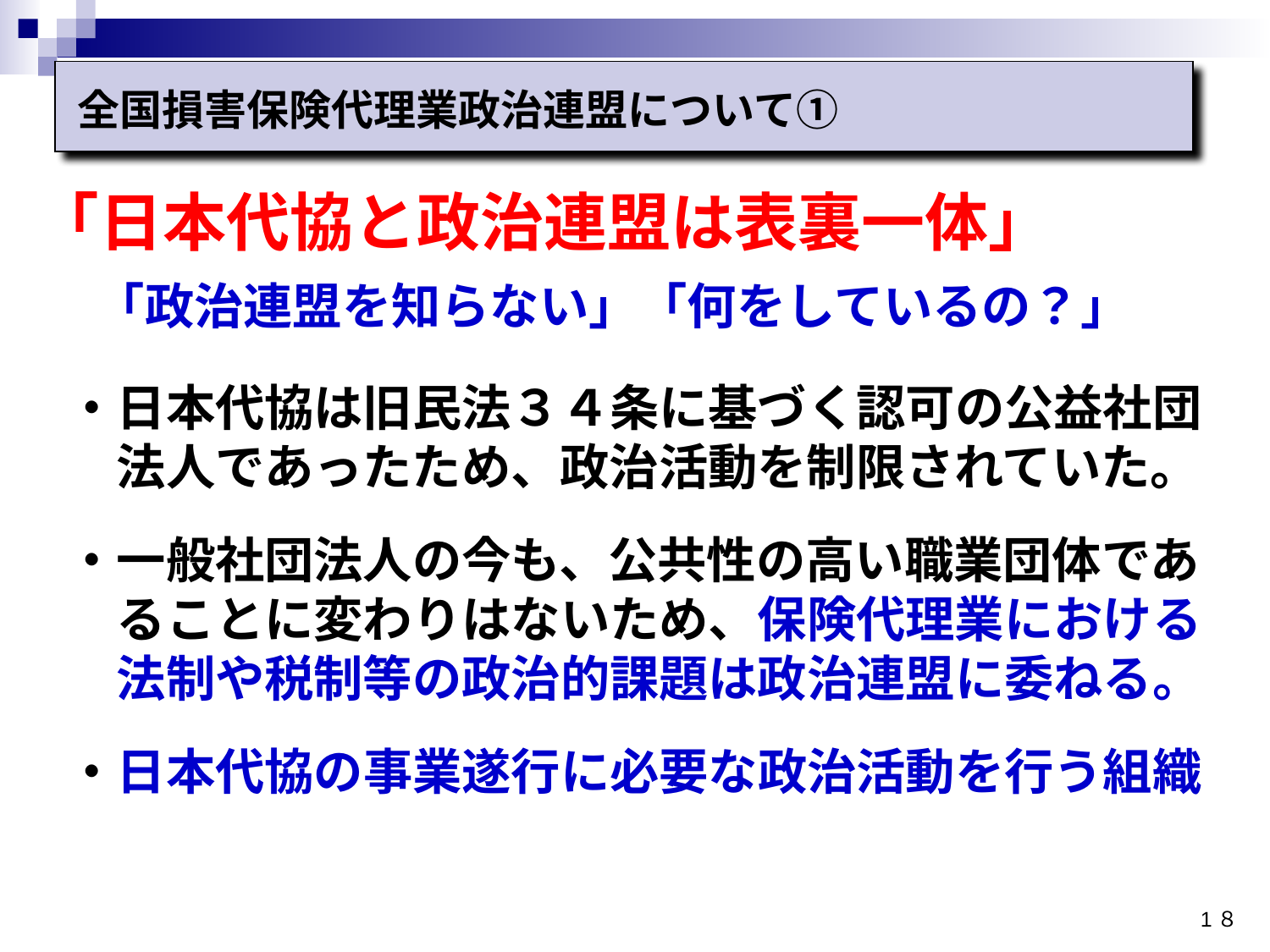

全国損害保険代理業政治連盟について①

｢日本代協と政治連盟は表裏一体｣

　「政治連盟を知らない」「何をしているの？」

・日本代協は旧民法３４条に基づく認可の公益社団
　法人であったため、政治活動を制限されていた。

・一般社団法人の今も、公共性の高い職業団体であ
　ることに変わりはないため、保険代理業における
　法制や税制等の政治的課題は政治連盟に委ねる。

・日本代協の事業遂行に必要な政治活動を行う組織
1８